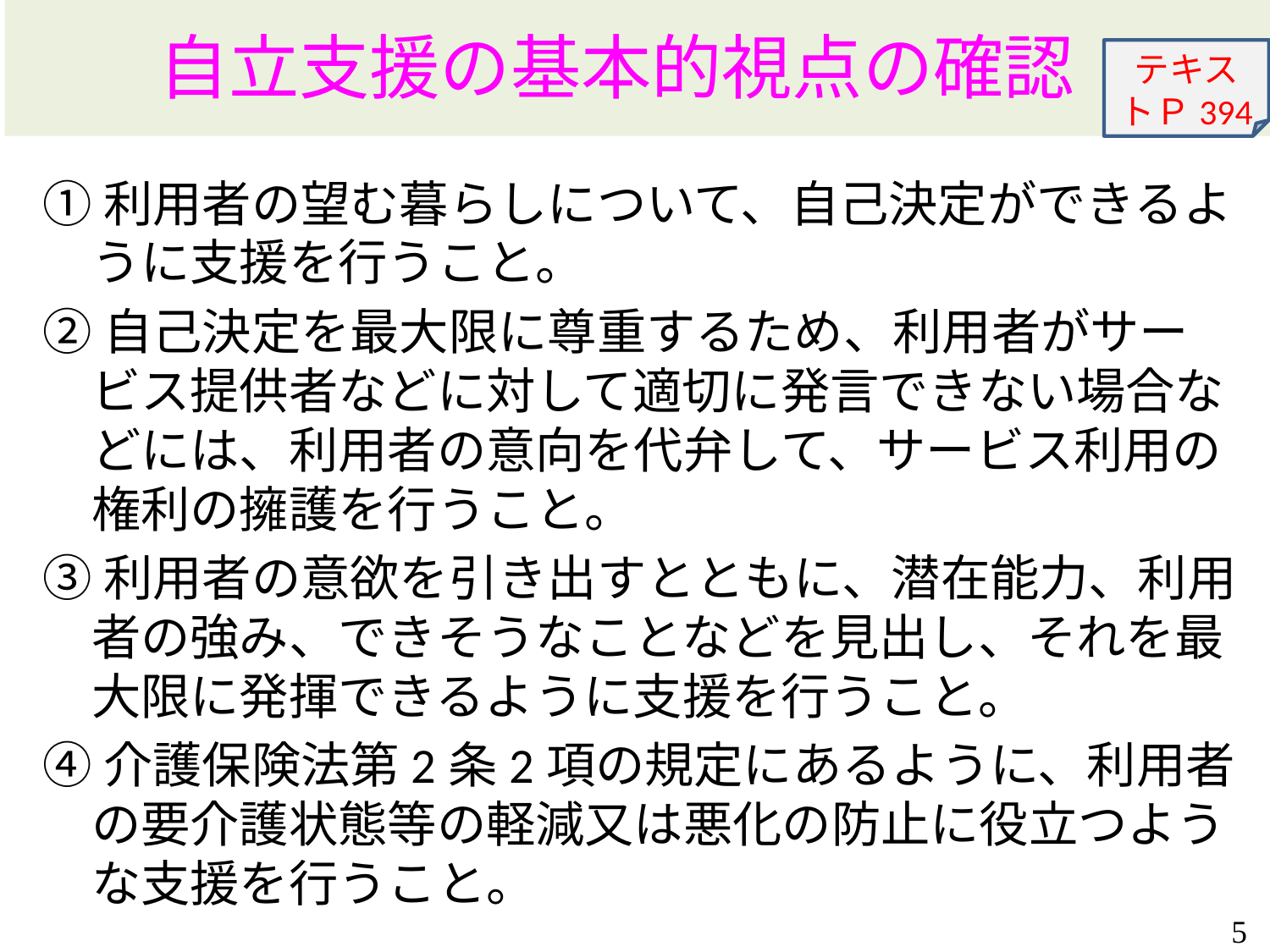

自立支援の基本的視点の確認
テキストＰ394
①利用者の望む暮らしについて、自己決定ができるように支援を行うこと。
②自己決定を最大限に尊重するため、利用者がサービス提供者などに対して適切に発言できない場合などには、利用者の意向を代弁して、サービス利用の権利の擁護を行うこと。
③利用者の意欲を引き出すとともに、潜在能力、利用者の強み、できそうなことなどを見出し、それを最大限に発揮できるように支援を行うこと。
④介護保険法第2条2項の規定にあるように、利用者の要介護状態等の軽減又は悪化の防止に役立つような支援を行うこと。
5